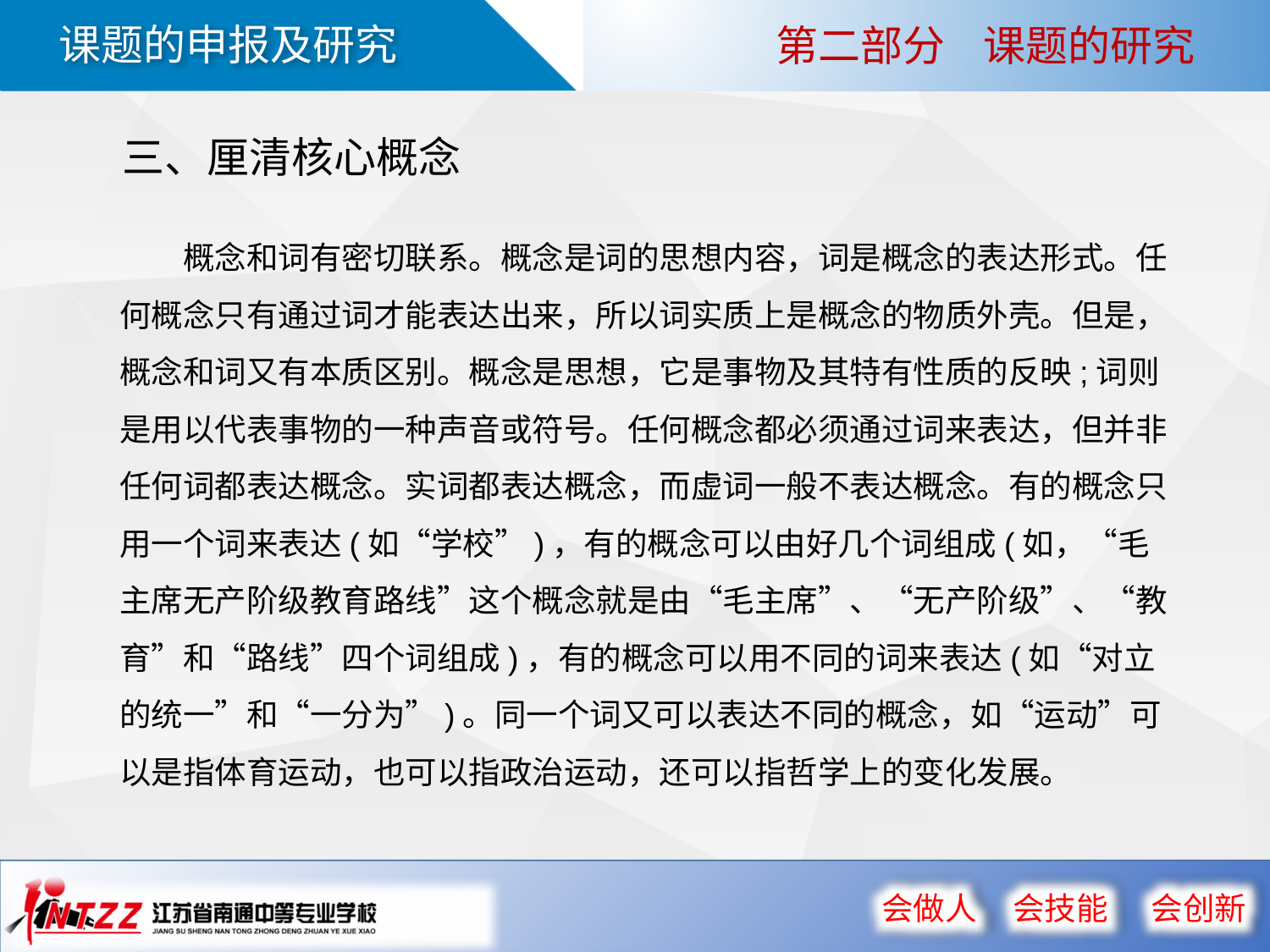

第二部分    课题的研究
三、厘清核心概念
概念和词有密切联系。概念是词的思想内容，词是概念的表达形式。任何概念只有通过词才能表达出来，所以词实质上是概念的物质外壳。但是，概念和词又有本质区别。概念是思想，它是事物及其特有性质的反映;词则是用以代表事物的一种声音或符号。任何概念都必须通过词来表达，但并非任何词都表达概念。实词都表达概念，而虚词一般不表达概念。有的概念只用一个词来表达(如“学校”)，有的概念可以由好几个词组成(如，“毛主席无产阶级教育路线”这个概念就是由“毛主席”、“无产阶级”、“教育”和“路线”四个词组成)，有的概念可以用不同的词来表达(如“对立的统一”和“一分为”)。同一个词又可以表达不同的概念，如“运动”可以是指体育运动，也可以指政治运动，还可以指哲学上的变化发展。